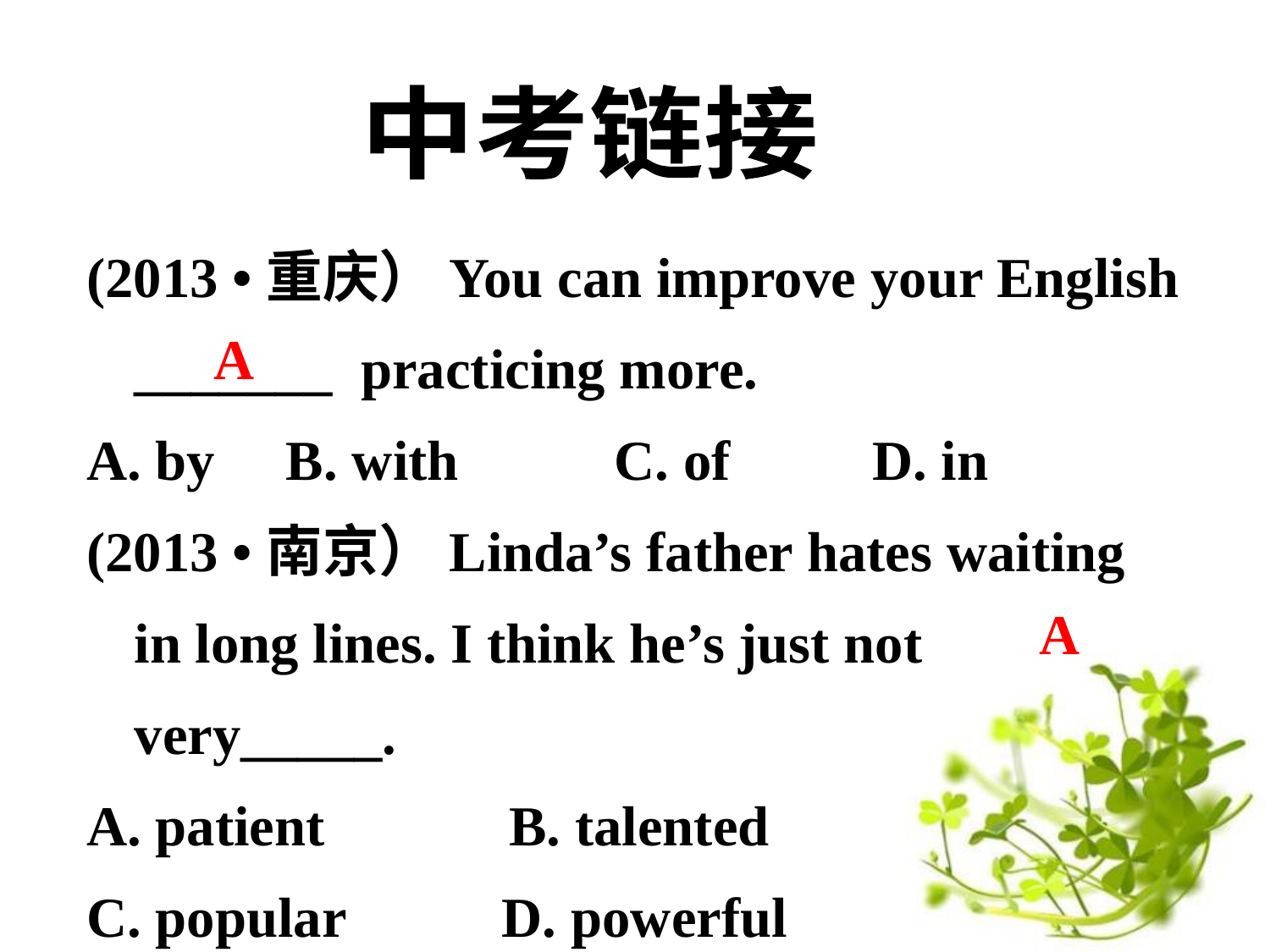

中考链接
(2013 •重庆）You can improve your English _______  practicing more.
A. by     B. with	       C. of          D. in
(2013 •南京）Linda’s father hates waiting in long lines. I think he’s just not very_____.
A. patient             B. talented
C. popular           D. powerful
A
A